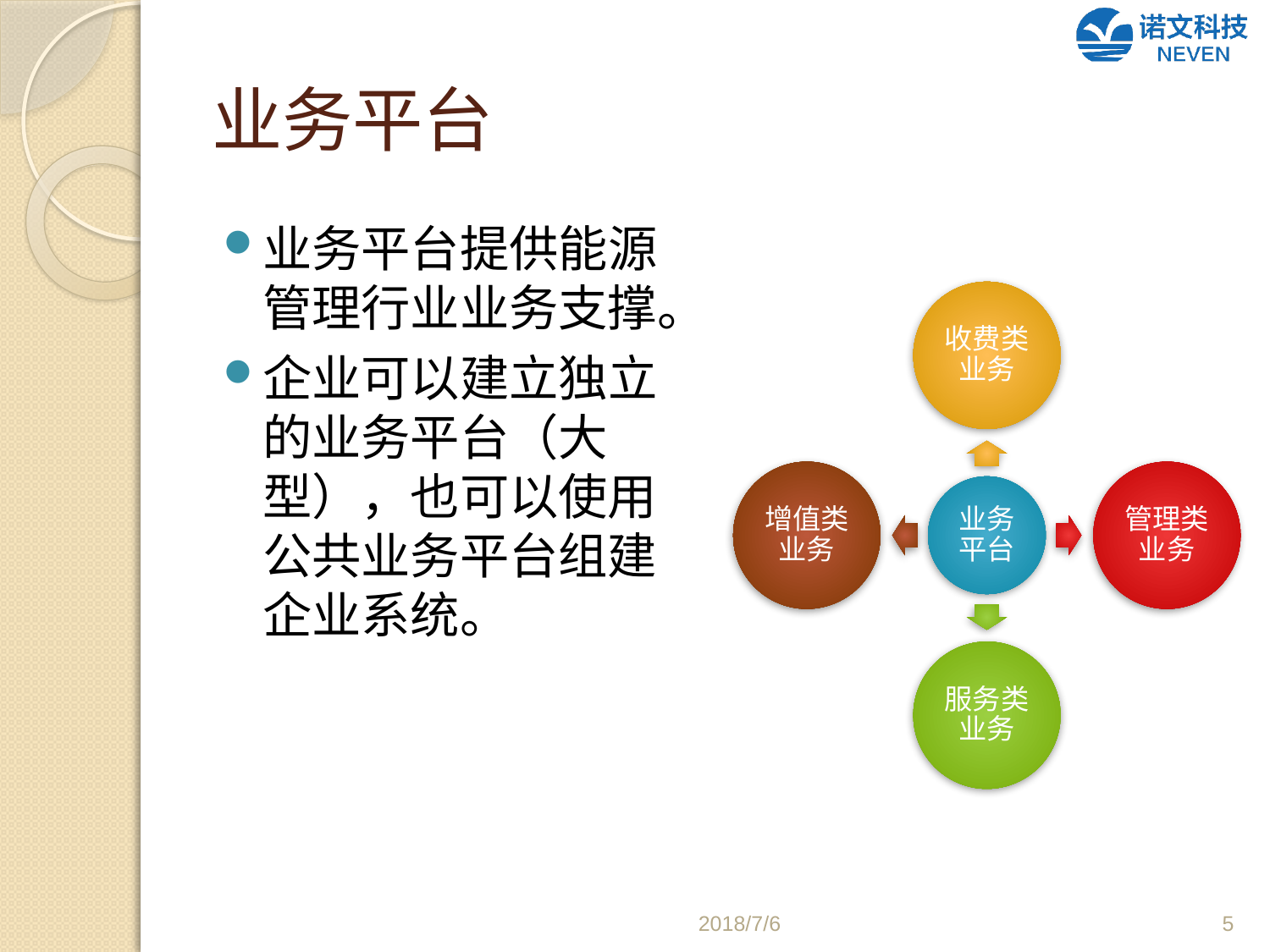

# 业务平台
业务平台提供能源管理行业业务支撑。
企业可以建立独立的业务平台（大型），也可以使用公共业务平台组建企业系统。
业务平台

收费类业务

管理类业务

服务类业务

增值类业务
2018/7/6
5